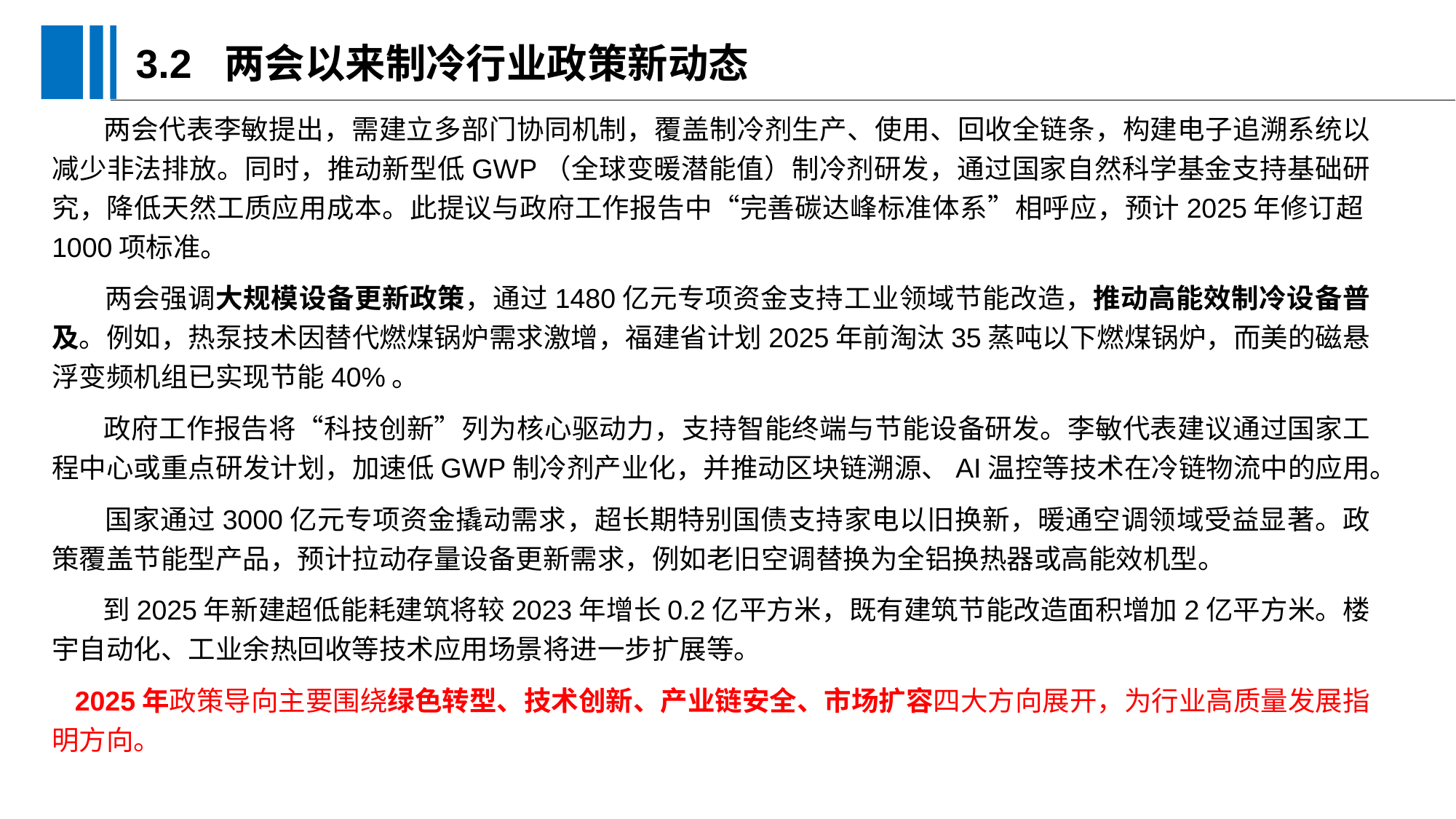

3.2  两会以来制冷行业政策新动态
       两会代表李敏提出，需建立多部门协同机制，覆盖制冷剂生产、使用、回收全链条，构建电子追溯系统以减少非法排放。同时，推动新型低GWP（全球变暖潜能值）制冷剂研发，通过国家自然科学基金支持基础研究，降低天然工质应用成本。此提议与政府工作报告中“完善碳达峰标准体系”相呼应，预计2025年修订超1000项标准。
       两会强调大规模设备更新政策，通过1480亿元专项资金支持工业领域节能改造，推动高能效制冷设备普及。例如，热泵技术因替代燃煤锅炉需求激增，福建省计划2025年前淘汰35蒸吨以下燃煤锅炉，而美的磁悬浮变频机组已实现节能40%。
       政府工作报告将“科技创新”列为核心驱动力，支持智能终端与节能设备研发。李敏代表建议通过国家工程中心或重点研发计划，加速低GWP制冷剂产业化，并推动区块链溯源、AI温控等技术在冷链物流中的应用。
       国家通过3000亿元专项资金撬动需求，超长期特别国债支持家电以旧换新，暖通空调领域受益显著。政策覆盖节能型产品，预计拉动存量设备更新需求，例如老旧空调替换为全铝换热器或高能效机型。
       到2025年新建超低能耗建筑将较2023年增长0.2亿平方米，既有建筑节能改造面积增加2亿平方米。楼宇自动化、工业余热回收等技术应用场景将进一步扩展等。
   2025年政策导向主要围绕绿色转型、技术创新、产业链安全、市场扩容四大方向展开，为行业高质量发展指明方向。